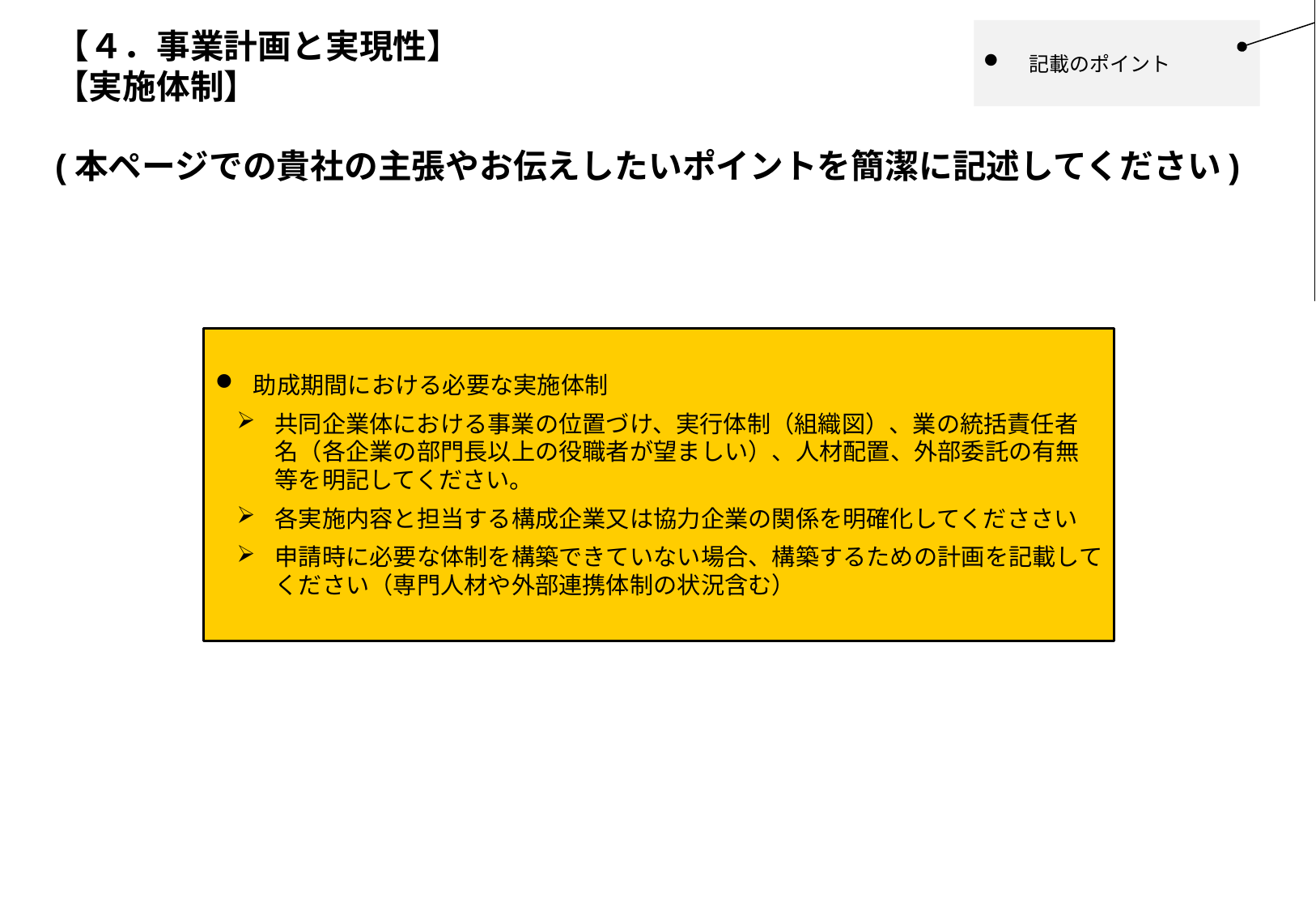

ボディに記載の内容うち、どの項目に該当し得るかを各資料右肩にできる限りお示しください。
（1ページ1項目ずつ作成でも、1ページで複数項目を含めて表現される場合で問題ありません）
※以後のページにかけても同様
# 【４．事業計画と実現性】 【実施体制】
記載のポイント
(本ページでの貴社の主張やお伝えしたいポイントを簡潔に記述してください)
助成期間における必要な実施体制
共同企業体における事業の位置づけ、実行体制（組織図）、業の統括責任者名（各企業の部門長以上の役職者が望ましい）、人材配置、外部委託の有無等を明記してください。
各実施内容と担当する構成企業又は協力企業の関係を明確化してくだささい
申請時に必要な体制を構築できていない場合、構築するための計画を記載してください（専門人材や外部連携体制の状況含む）